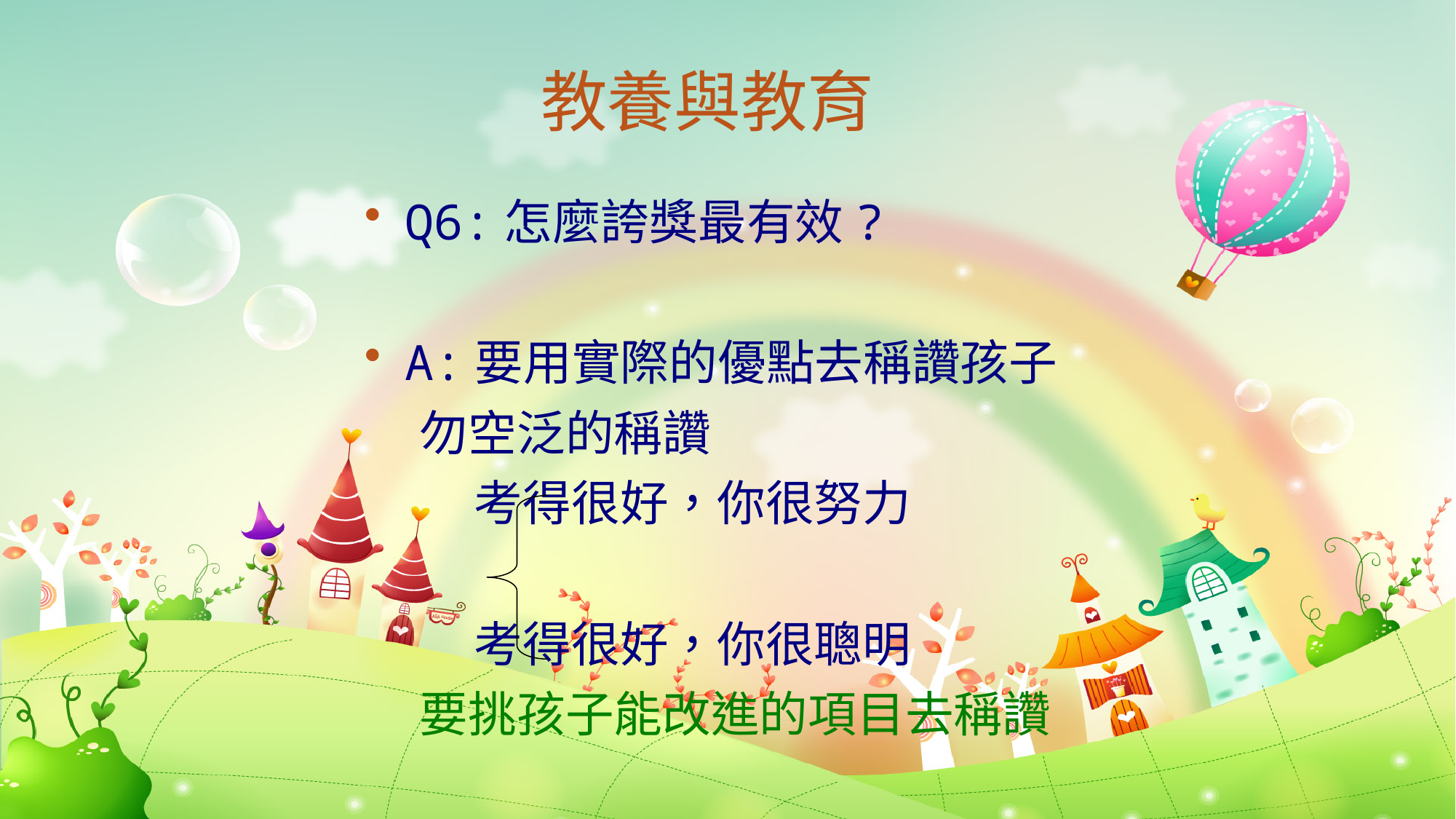

教養與教育
Q6:怎麼誇獎最有效?

A:要用實際的優點去稱讚孩子
    勿空泛的稱讚
         考得很好，你很努力

         考得很好，你很聰明
    要挑孩子能改進的項目去稱讚